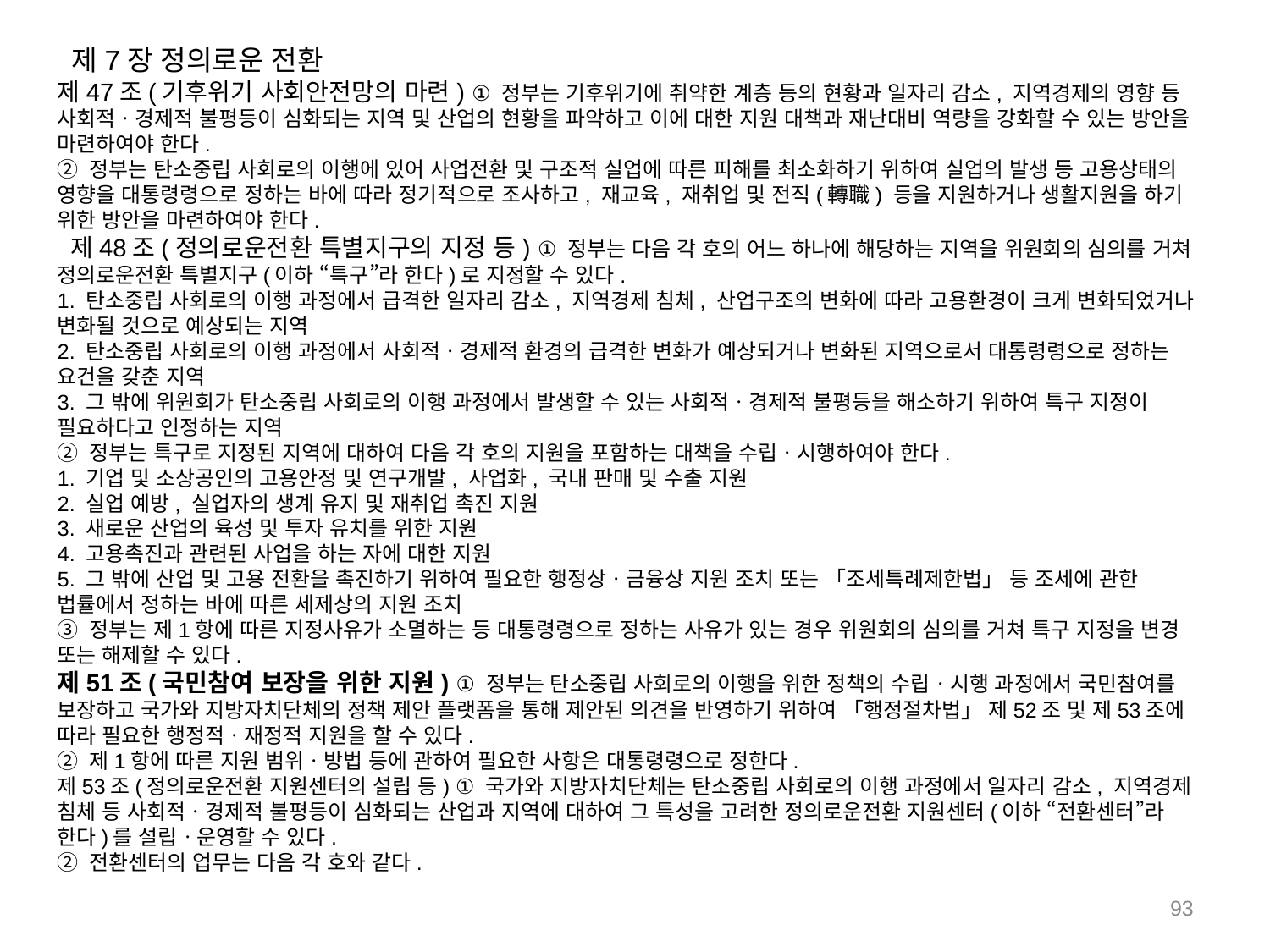

제7장 정의로운 전환
제47조(기후위기 사회안전망의 마련) ① 정부는 기후위기에 취약한 계층 등의 현황과 일자리 감소, 지역경제의 영향 등 사회적ㆍ경제적 불평등이 심화되는 지역 및 산업의 현황을 파악하고 이에 대한 지원 대책과 재난대비 역량을 강화할 수 있는 방안을 마련하여야 한다.
② 정부는 탄소중립 사회로의 이행에 있어 사업전환 및 구조적 실업에 따른 피해를 최소화하기 위하여 실업의 발생 등 고용상태의 영향을 대통령령으로 정하는 바에 따라 정기적으로 조사하고, 재교육, 재취업 및 전직(轉職) 등을 지원하거나 생활지원을 하기 위한 방안을 마련하여야 한다.
 제48조(정의로운전환 특별지구의 지정 등) ① 정부는 다음 각 호의 어느 하나에 해당하는 지역을 위원회의 심의를 거쳐 정의로운전환 특별지구(이하 “특구”라 한다)로 지정할 수 있다.
1. 탄소중립 사회로의 이행 과정에서 급격한 일자리 감소, 지역경제 침체, 산업구조의 변화에 따라 고용환경이 크게 변화되었거나 변화될 것으로 예상되는 지역
2. 탄소중립 사회로의 이행 과정에서 사회적ㆍ경제적 환경의 급격한 변화가 예상되거나 변화된 지역으로서 대통령령으로 정하는 요건을 갖춘 지역
3. 그 밖에 위원회가 탄소중립 사회로의 이행 과정에서 발생할 수 있는 사회적ㆍ경제적 불평등을 해소하기 위하여 특구 지정이 필요하다고 인정하는 지역
② 정부는 특구로 지정된 지역에 대하여 다음 각 호의 지원을 포함하는 대책을 수립ㆍ시행하여야 한다.
1. 기업 및 소상공인의 고용안정 및 연구개발, 사업화, 국내 판매 및 수출 지원
2. 실업 예방, 실업자의 생계 유지 및 재취업 촉진 지원
3. 새로운 산업의 육성 및 투자 유치를 위한 지원
4. 고용촉진과 관련된 사업을 하는 자에 대한 지원
5. 그 밖에 산업 및 고용 전환을 촉진하기 위하여 필요한 행정상ㆍ금융상 지원 조치 또는 「조세특례제한법」 등 조세에 관한 법률에서 정하는 바에 따른 세제상의 지원 조치
③ 정부는 제1항에 따른 지정사유가 소멸하는 등 대통령령으로 정하는 사유가 있는 경우 위원회의 심의를 거쳐 특구 지정을 변경 또는 해제할 수 있다.
제51조(국민참여 보장을 위한 지원) ① 정부는 탄소중립 사회로의 이행을 위한 정책의 수립ㆍ시행 과정에서 국민참여를 보장하고 국가와 지방자치단체의 정책 제안 플랫폼을 통해 제안된 의견을 반영하기 위하여 「행정절차법」 제52조 및 제53조에 따라 필요한 행정적ㆍ재정적 지원을 할 수 있다.
② 제1항에 따른 지원 범위ㆍ방법 등에 관하여 필요한 사항은 대통령령으로 정한다.
제53조(정의로운전환 지원센터의 설립 등) ① 국가와 지방자치단체는 탄소중립 사회로의 이행 과정에서 일자리 감소, 지역경제 침체 등 사회적ㆍ경제적 불평등이 심화되는 산업과 지역에 대하여 그 특성을 고려한 정의로운전환 지원센터(이하 “전환센터”라 한다)를 설립ㆍ운영할 수 있다.
② 전환센터의 업무는 다음 각 호와 같다.
93